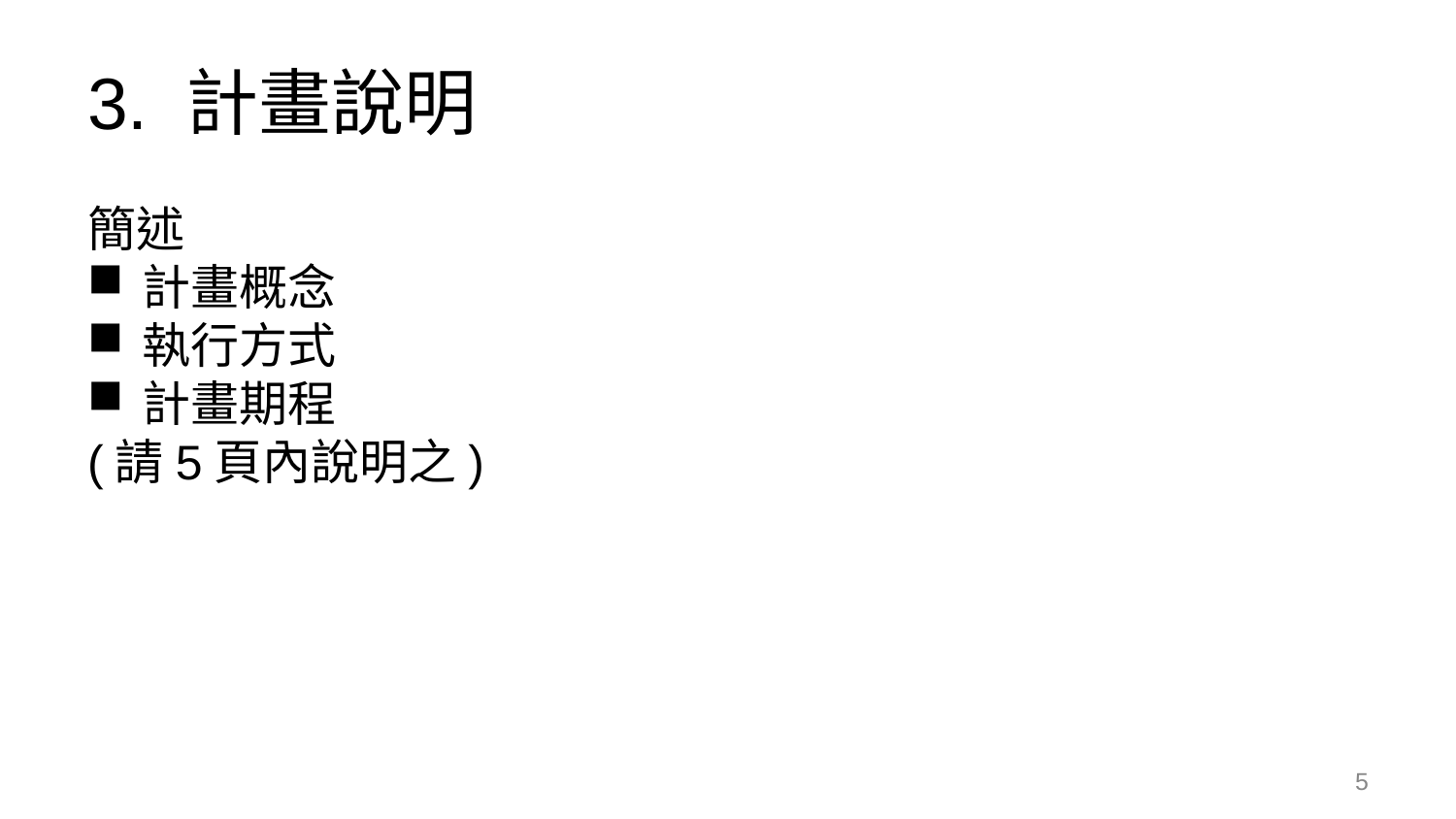

# 3. 計畫說明
簡述
計畫概念
執行方式
計畫期程
(請5頁內說明之)
5